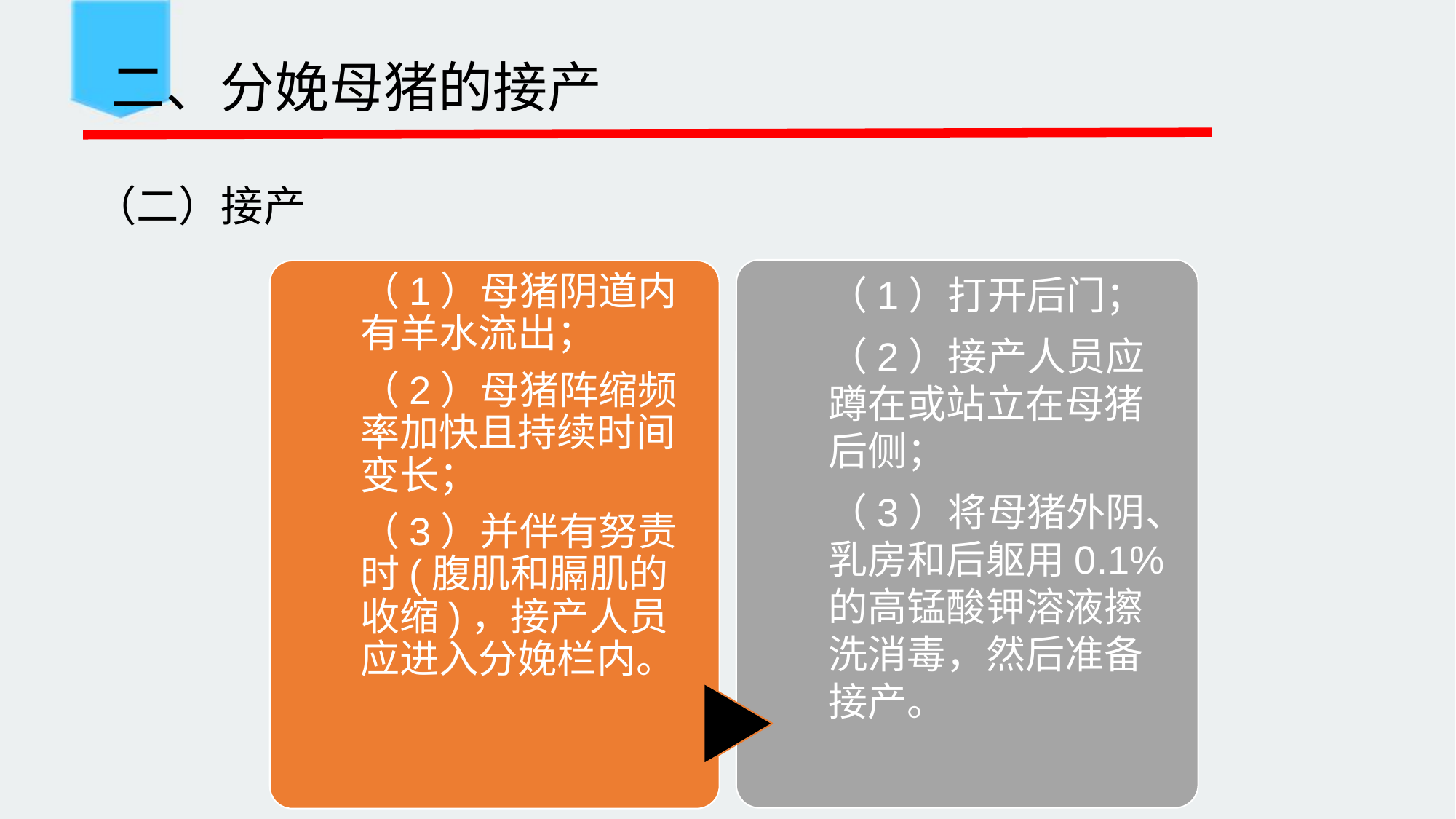

二、分娩母猪的接产
（二）接产

（1）母猪阴道内有羊水流出；
（2）母猪阵缩频率加快且持续时间变长；
（3）并伴有努责时(腹肌和膈肌的收缩)，接产人员应进入分娩栏内。

（1）打开后门；
（2）接产人员应蹲在或站立在母猪后侧；
（3）将母猪外阴、乳房和后躯用0.1%的高锰酸钾溶液擦洗消毒，然后准备接产。